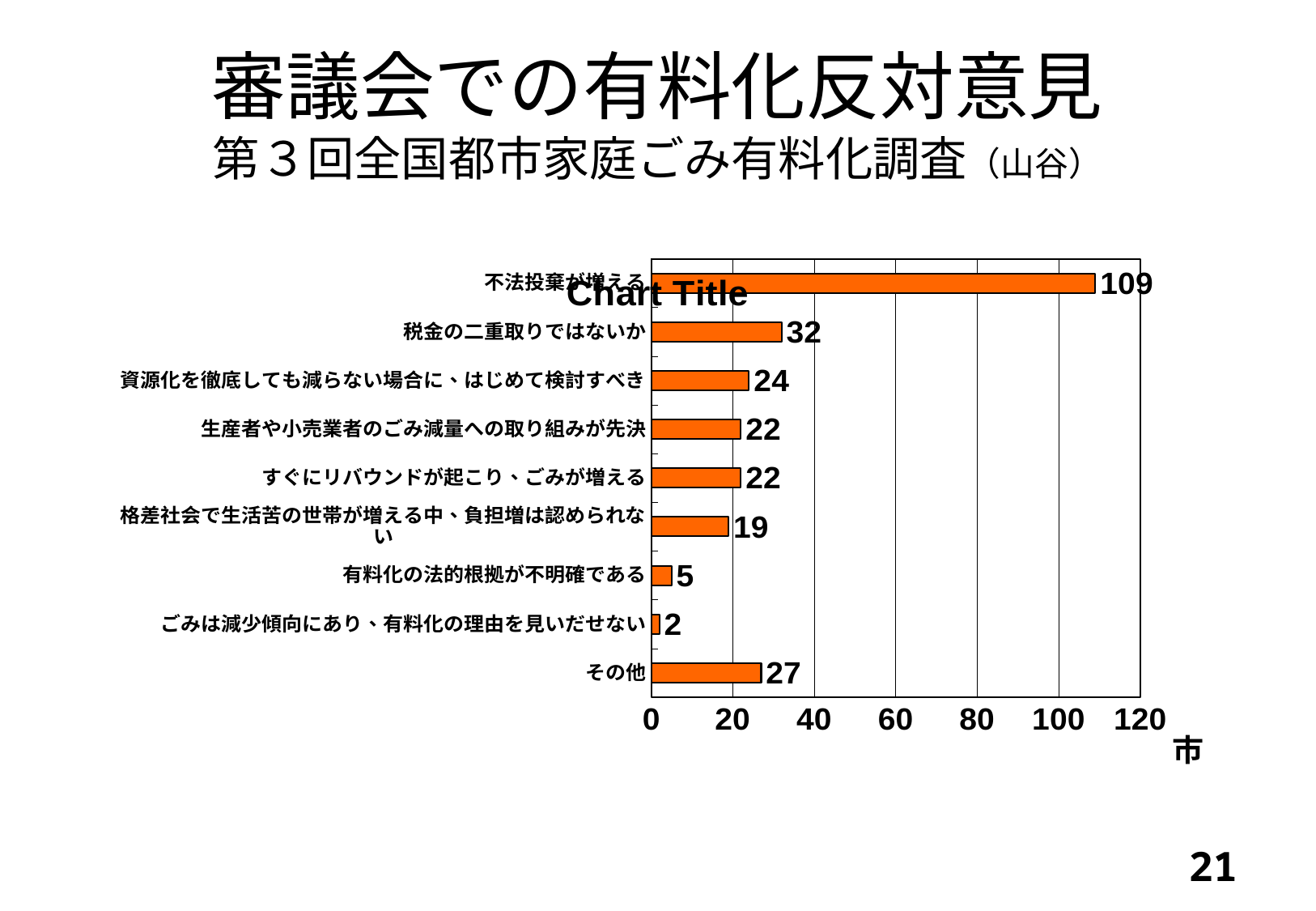

# 審議会での有料化反対意見 第３回全国都市家庭ごみ有料化調査（山谷）

### Chart:

| Category |  |
|---|---|
| その他 | 27.0 |
| ごみは減少傾向にあり、有料化の理由を見いだせない | 2.0 |
| 有料化の法的根拠が不明確である | 5.0 |
| 格差社会で生活苦の世帯が増える中、負担増は認められない | 19.0 |
| すぐにリバウンドが起こり、ごみが増える | 22.0 |
| 生産者や小売業者のごみ減量への取り組みが先決 | 22.0 |
| 資源化を徹底しても減らない場合に、はじめて検討すべき | 24.0 |
| 税金の二重取りではないか | 32.0 |
| 不法投棄が増える | 109.0 |
21